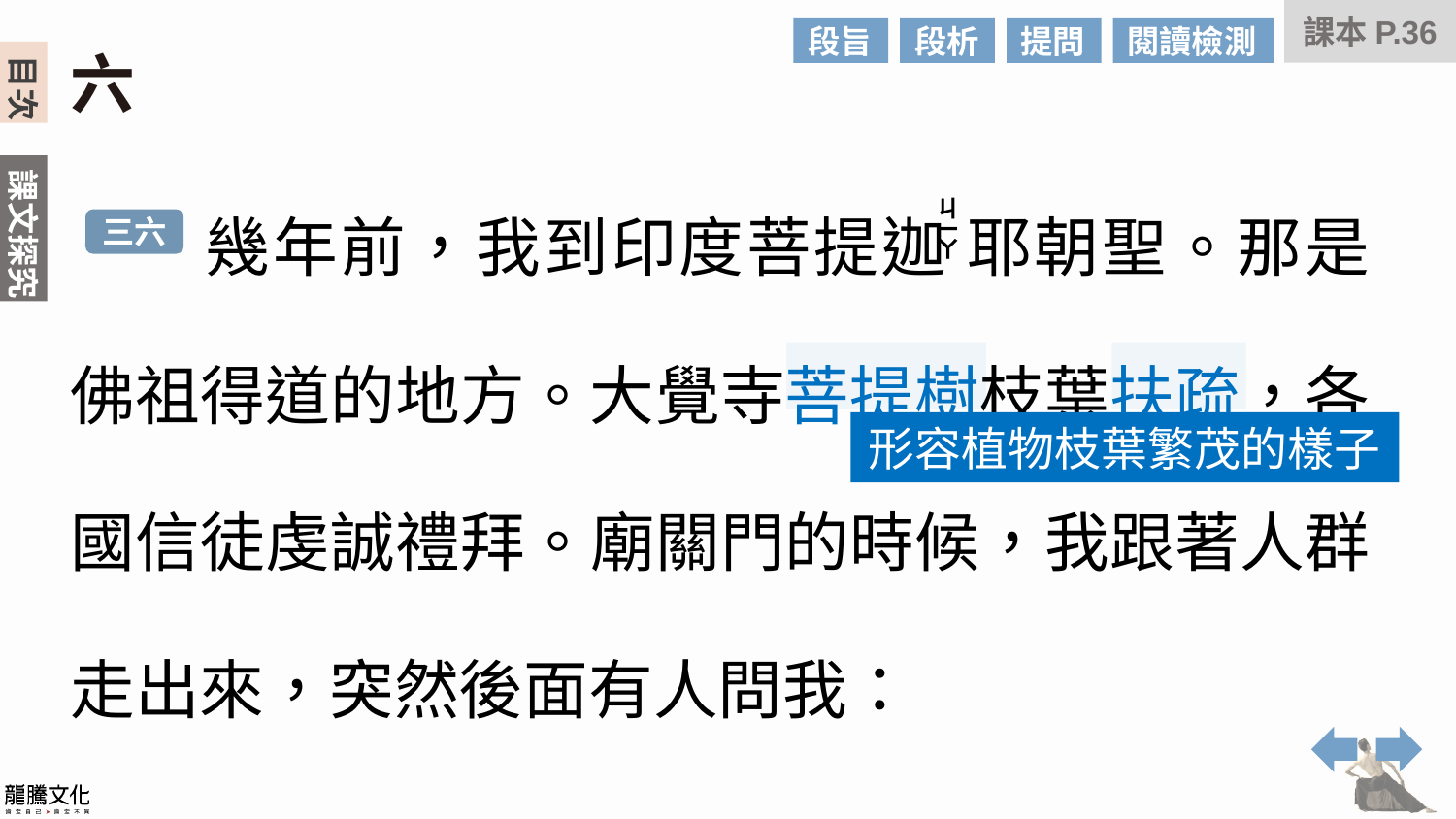

課本P.36
段旨
段析
提問
閱讀檢測
六
　　幾年前，我到印度菩提迦 耶朝聖。那是佛祖得道的地方。大覺寺菩提樹枝葉扶疏，各國信徒虔誠禮拜。廟關門的時候，我跟著人群走出來，突然後面有人問我：
ㄐㄧㄚ
三六

形容植物枝葉繁茂的樣子